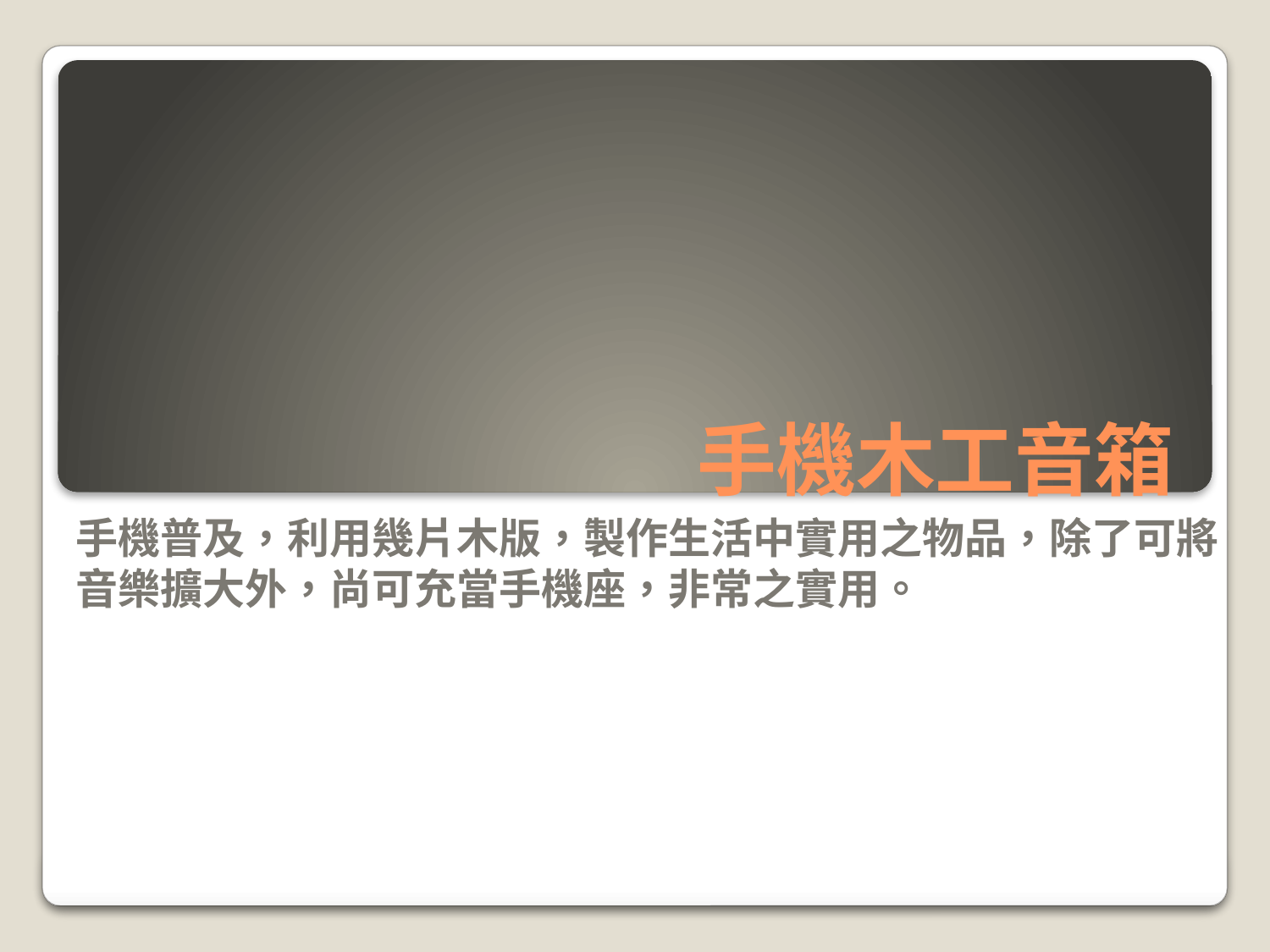

# 手機木工音箱
手機普及，利用幾片木版，製作生活中實用之物品，除了可將音樂擴大外，尚可充當手機座，非常之實用。